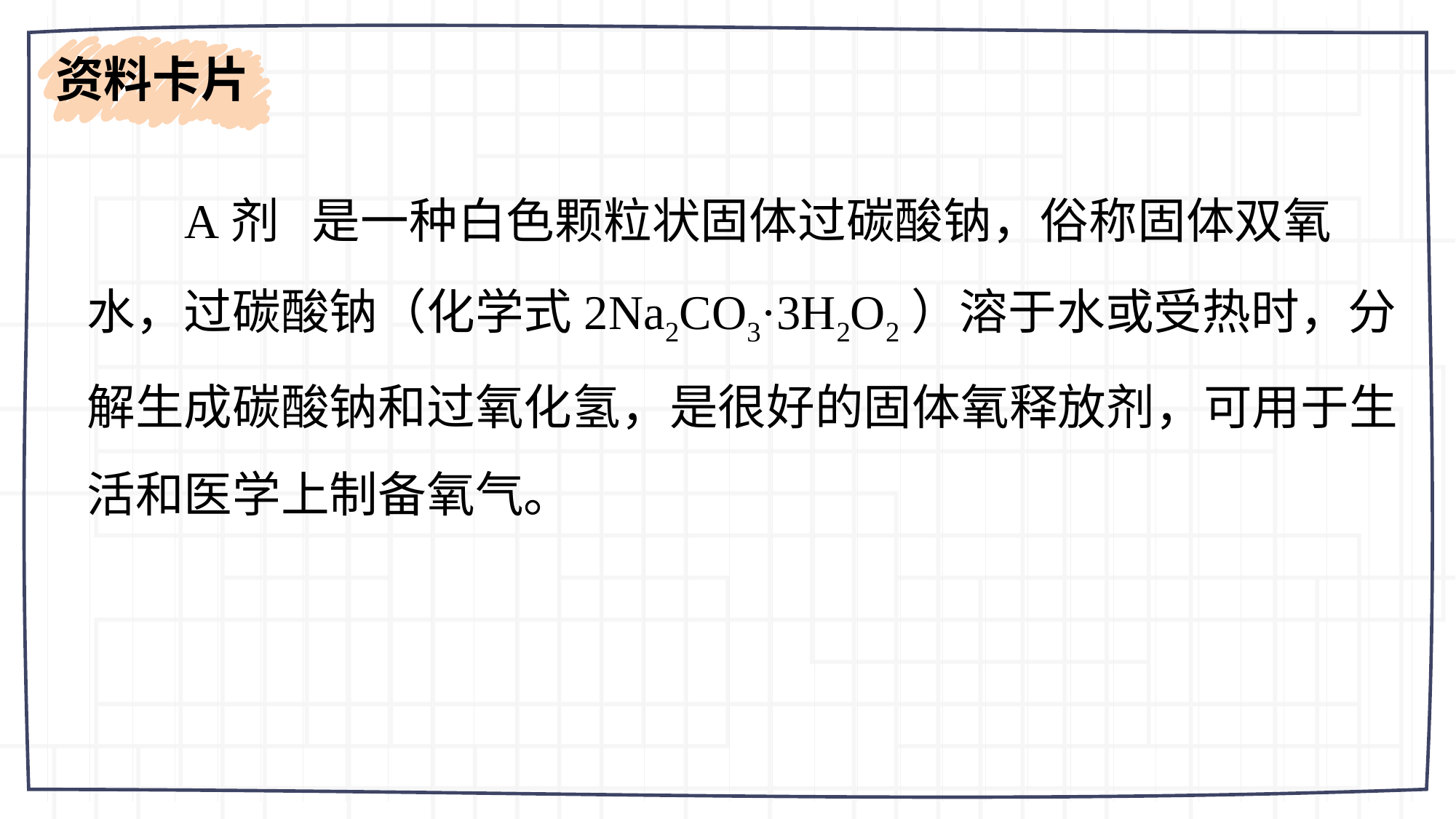

资料卡片
        A剂   是一种白色颗粒状固体过碳酸钠，俗称固体双氧水，过碳酸钠（化学式2Na2CO3·3H2O2）溶于水或受热时，分解生成碳酸钠和过氧化氢，是很好的固体氧释放剂，可用于生活和医学上制备氧气。